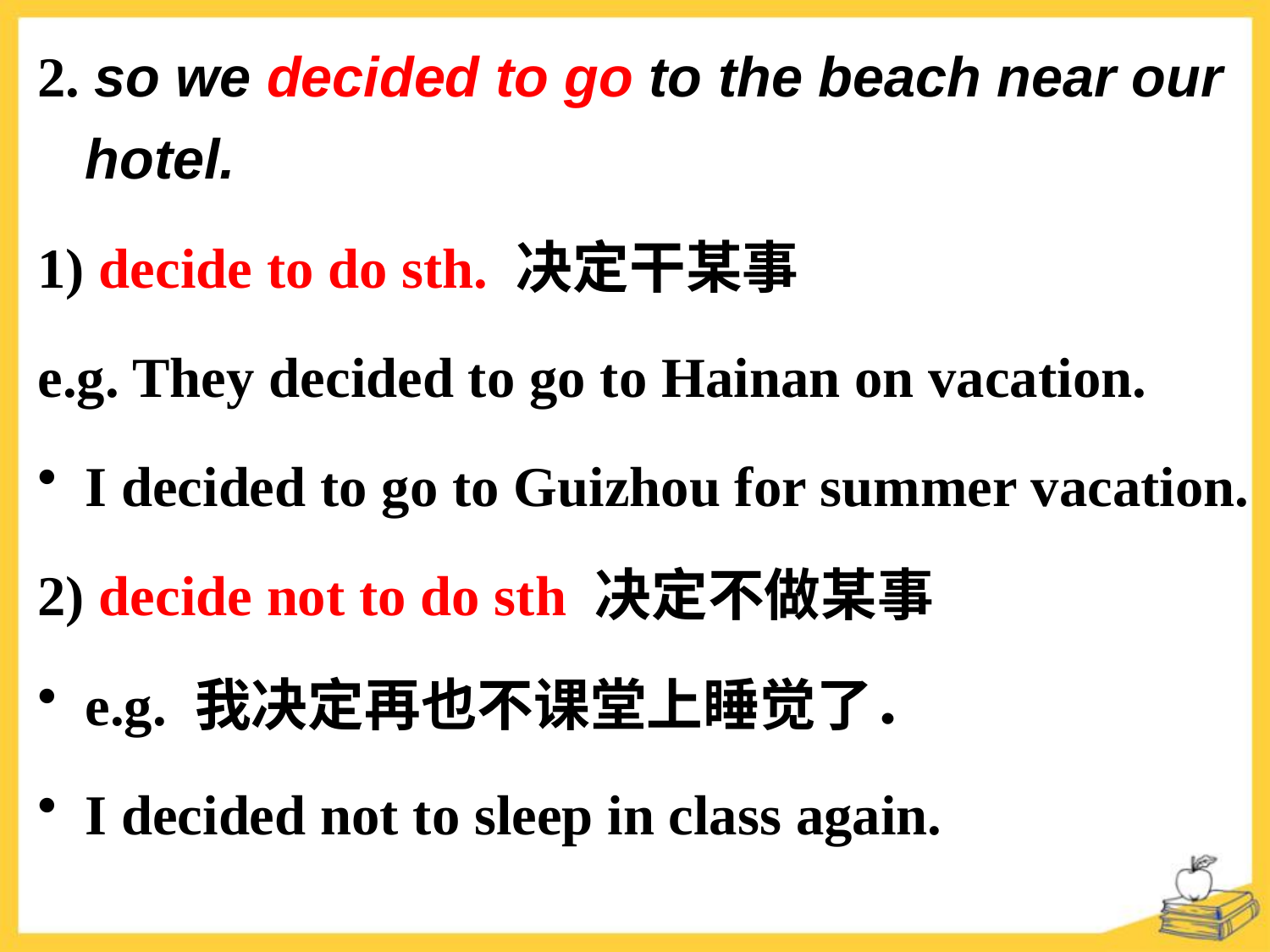

2. so we decided to go to the beach near our hotel.
1) decide to do sth. 决定干某事
e.g. They decided to go to Hainan on vacation.
I decided to go to Guizhou for summer vacation.
2) decide not to do sth 决定不做某事
e.g. 我决定再也不课堂上睡觉了．
I decided not to sleep in class again.